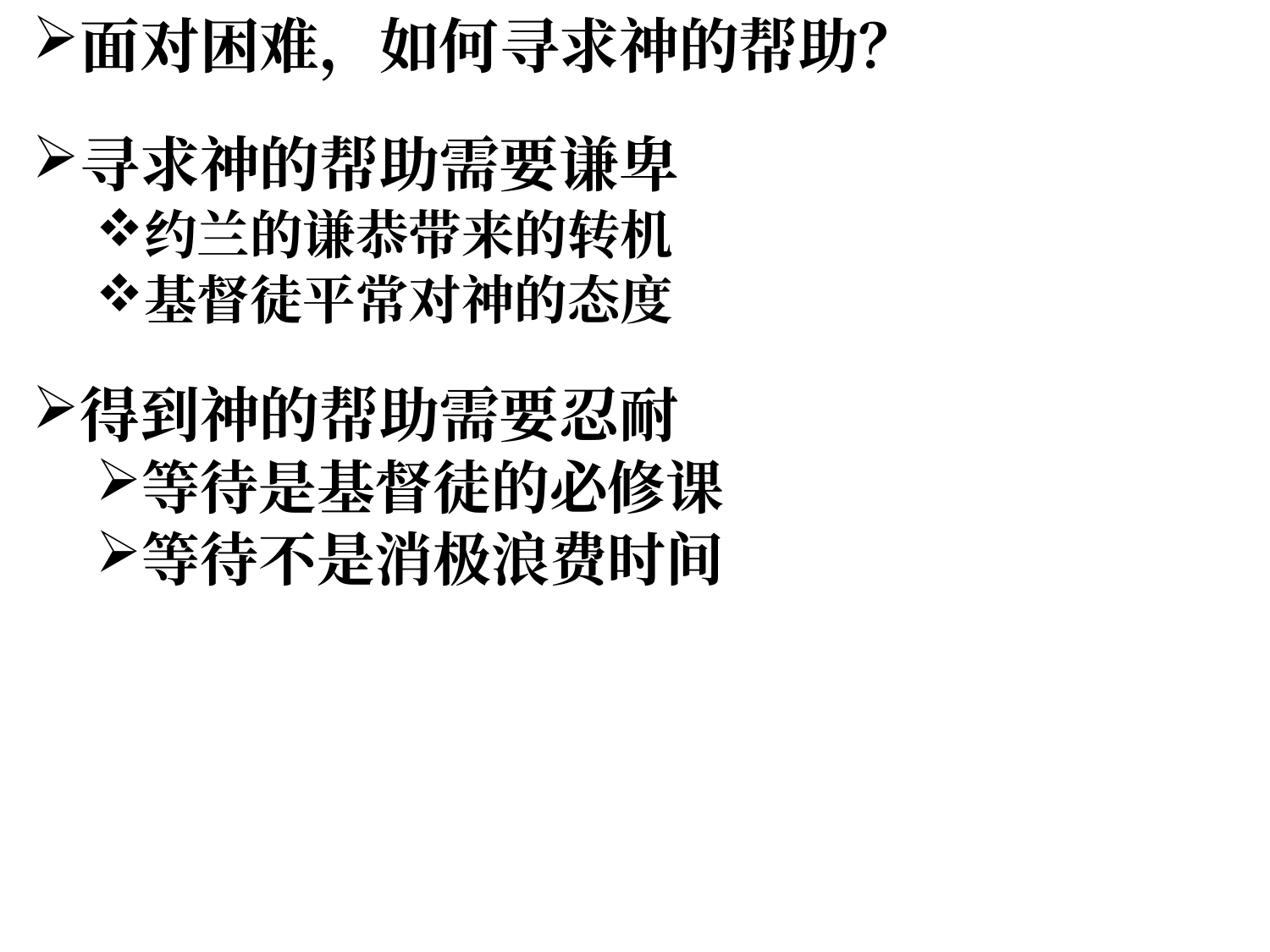

面对困难，如何寻求神的帮助？

寻求神的帮助需要谦卑
约兰的谦恭带来的转机
基督徒平常对神的态度

得到神的帮助需要忍耐
等待是基督徒的必修课
等待不是消极浪费时间